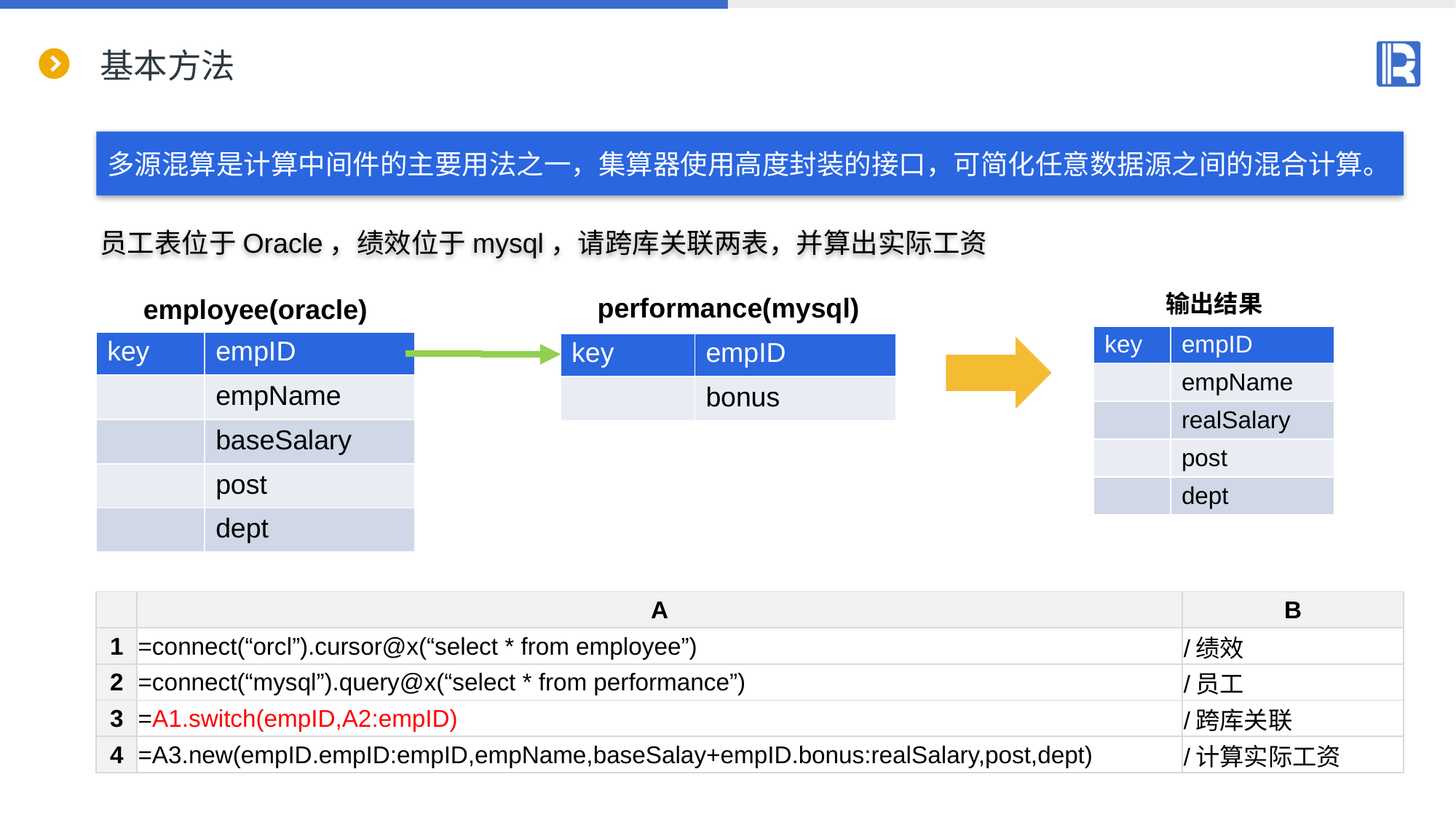

# 基本方法
多源混算是计算中间件的主要用法之一，集算器使用高度封装的接口，可简化任意数据源之间的混合计算。
员工表位于Oracle，绩效位于mysql，请跨库关联两表，并算出实际工资
| 输出结果 |  |
| --- | --- |
| key | empID |
|  | empName |
|  | realSalary |
|  | post |
|  | dept |
| performance(mysql) |  |
| --- | --- |
| key | empID |
|  | bonus |
| employee(oracle) |  |
| --- | --- |
| key | empID |
|  | empName |
|  | baseSalary |
|  | post |
|  | dept |

|  | A | B |
| --- | --- | --- |
| 1 | =connect(“orcl”).cursor@x(“select \* from employee”) | /绩效 |
| 2 | =connect(“mysql”).query@x(“select \* from performance”) | /员工 |
| 3 | =A1.switch(empID,A2:empID) | /跨库关联 |
| 4 | =A3.new(empID.empID:empID,empName,baseSalay+empID.bonus:realSalary,post,dept) | /计算实际工资 |